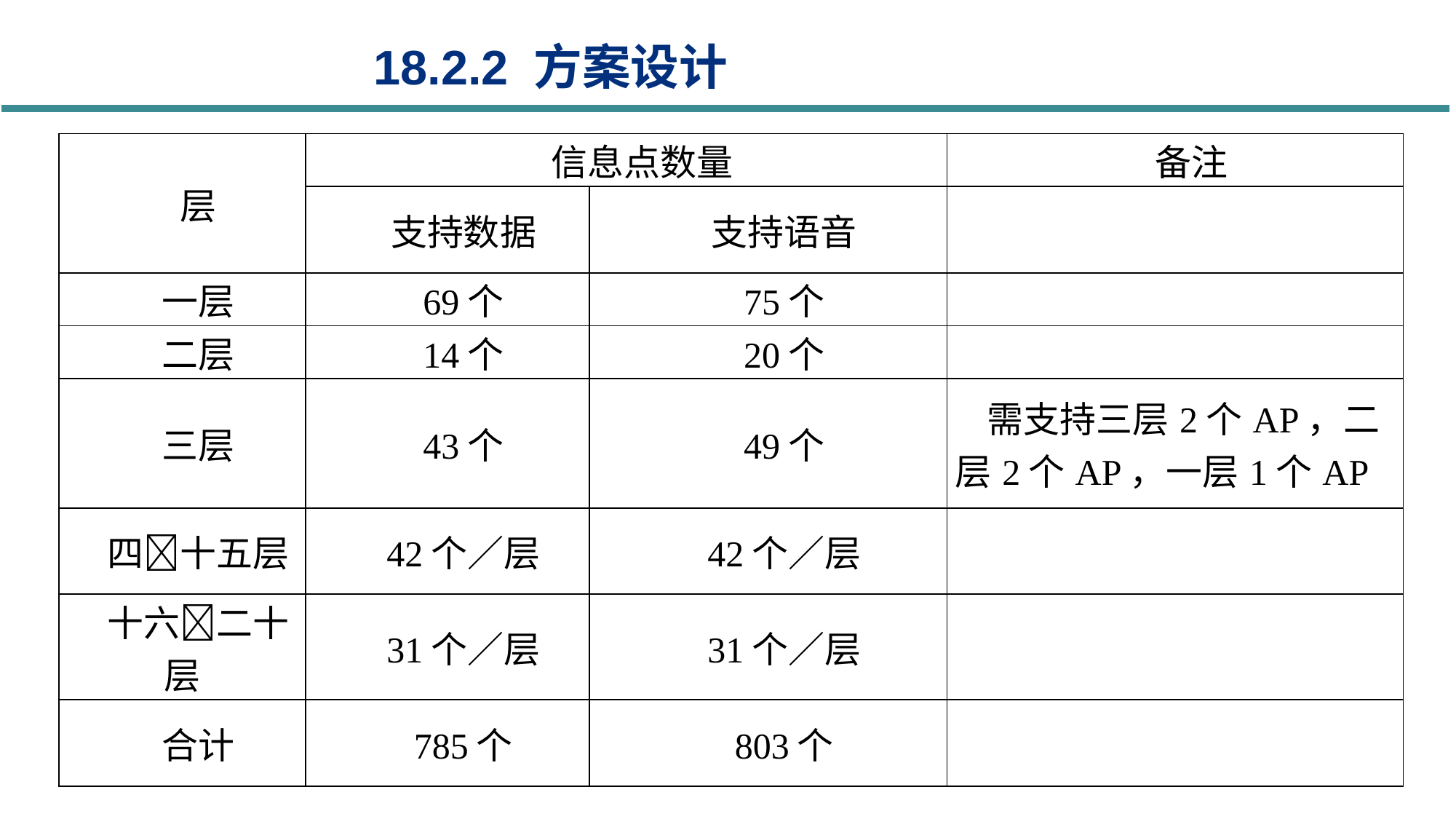

18.2.2 方案设计
| 层 | 信息点数量 |  | 备注 |
| --- | --- | --- | --- |
|  | 支持数据 | 支持语音 |  |
| 一层 | 69个 | 75个 |  |
| 二层 | 14个 | 20个 |  |
| 三层 | 43个 | 49个 | 需支持三层2个AP，二层2个AP，一层1个AP |
| 四∼十五层 | 42个／层 | 42个／层 |  |
| 十六∼二十层 | 31个／层 | 31个／层 |  |
| 合计 | 785个 | 803个 |  |